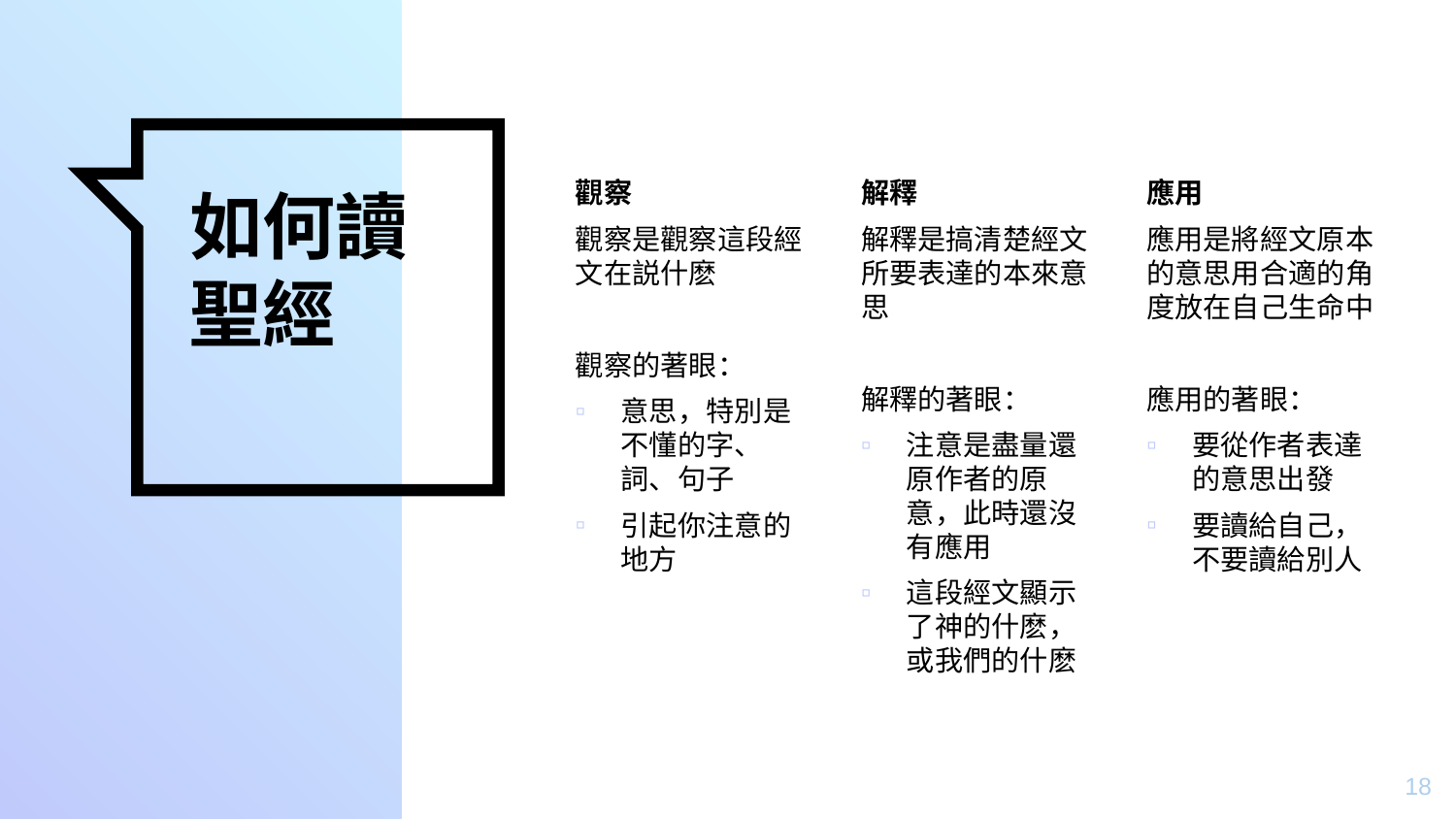

觀察
觀察是觀察這段經文在説什麽

觀察的著眼：
意思，特別是不懂的字、詞、句子
引起你注意的地方
解釋
解釋是搞清楚經文所要表達的本來意思

解釋的著眼：
注意是盡量還原作者的原意，此時還沒有應用
這段經文顯示了神的什麽，或我們的什麽
應用
應用是將經文原本的意思用合適的角度放在自己生命中

應用的著眼：
要從作者表達的意思出發
要讀給自己，不要讀給別人
# 如何讀聖經
18